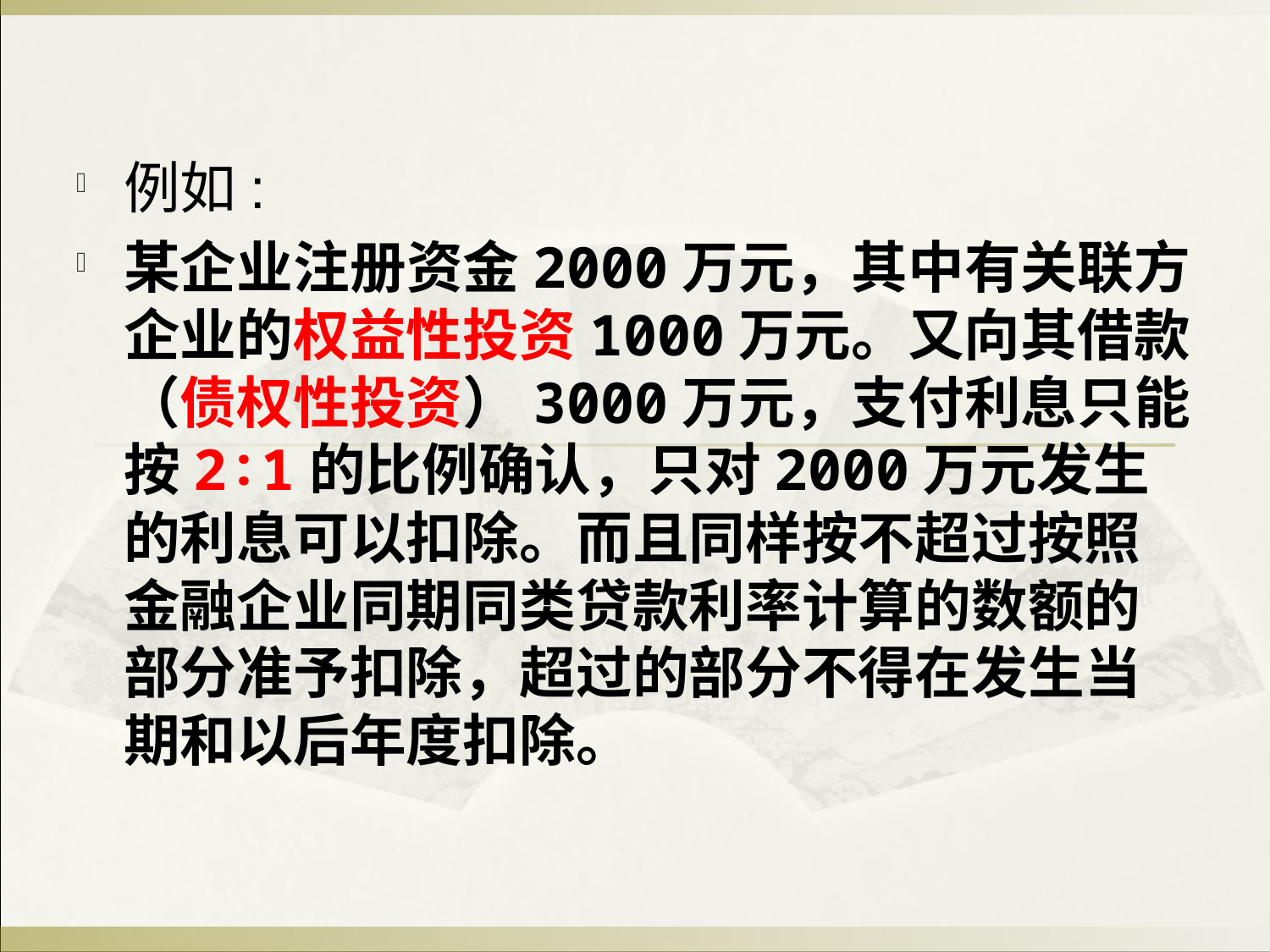

例如:
某企业注册资金2000万元，其中有关联方企业的权益性投资1000万元。又向其借款（债权性投资）3000万元，支付利息只能按2∶1的比例确认，只对2000万元发生的利息可以扣除。而且同样按不超过按照金融企业同期同类贷款利率计算的数额的部分准予扣除，超过的部分不得在发生当期和以后年度扣除。